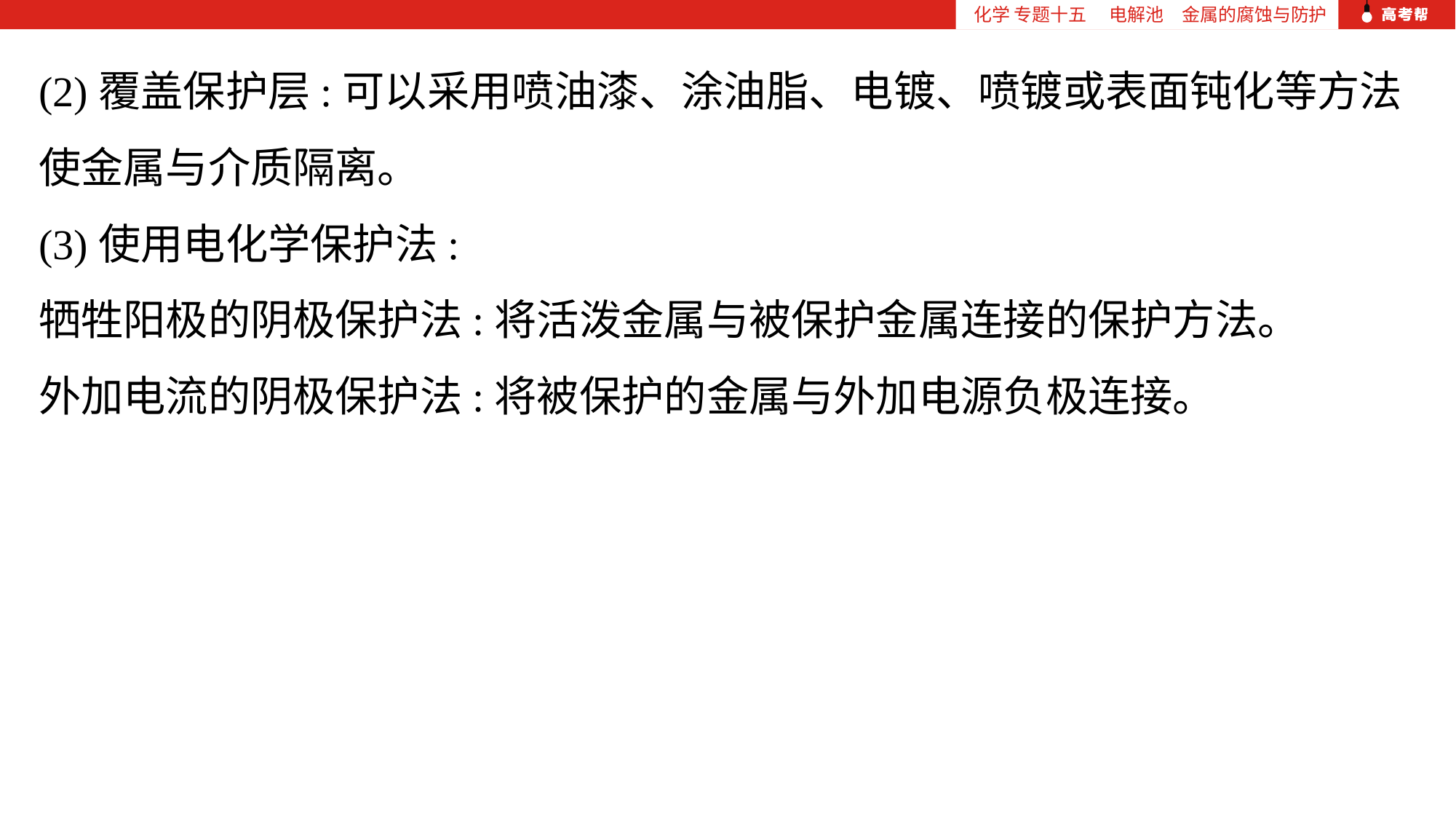

化学 专题十五 　电解池　金属的腐蚀与防护
(2)覆盖保护层:可以采用喷油漆、涂油脂、电镀、喷镀或表面钝化等方法使金属与介质隔离。
(3)使用电化学保护法:
牺牲阳极的阴极保护法:将活泼金属与被保护金属连接的保护方法。
外加电流的阴极保护法:将被保护的金属与外加电源负极连接。